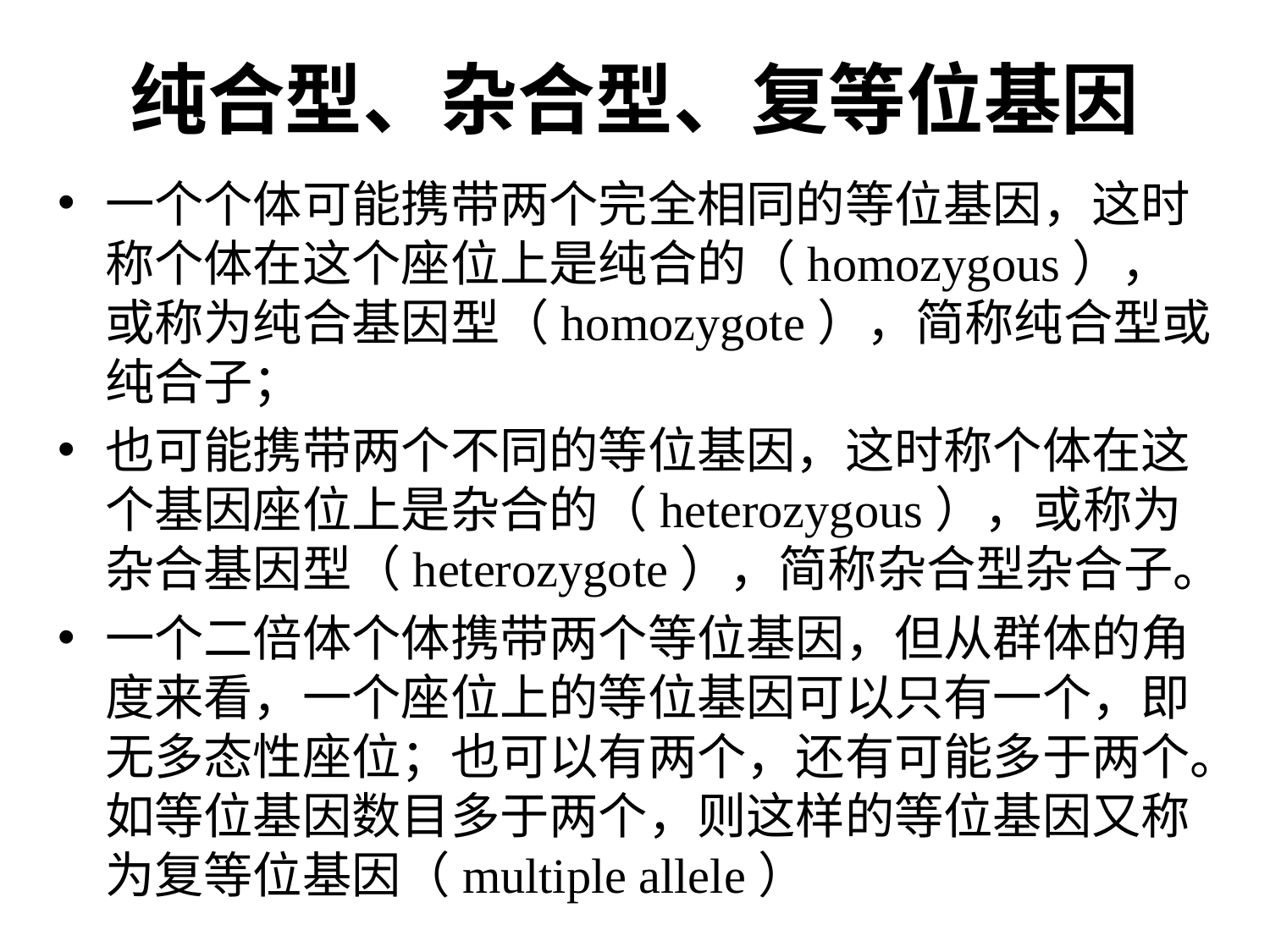

# 纯合型、杂合型、复等位基因
一个个体可能携带两个完全相同的等位基因，这时称个体在这个座位上是纯合的（homozygous），或称为纯合基因型（homozygote），简称纯合型或纯合子；
也可能携带两个不同的等位基因，这时称个体在这个基因座位上是杂合的（heterozygous），或称为杂合基因型（heterozygote），简称杂合型杂合子。
一个二倍体个体携带两个等位基因，但从群体的角度来看，一个座位上的等位基因可以只有一个，即无多态性座位；也可以有两个，还有可能多于两个。如等位基因数目多于两个，则这样的等位基因又称为复等位基因（multiple allele）